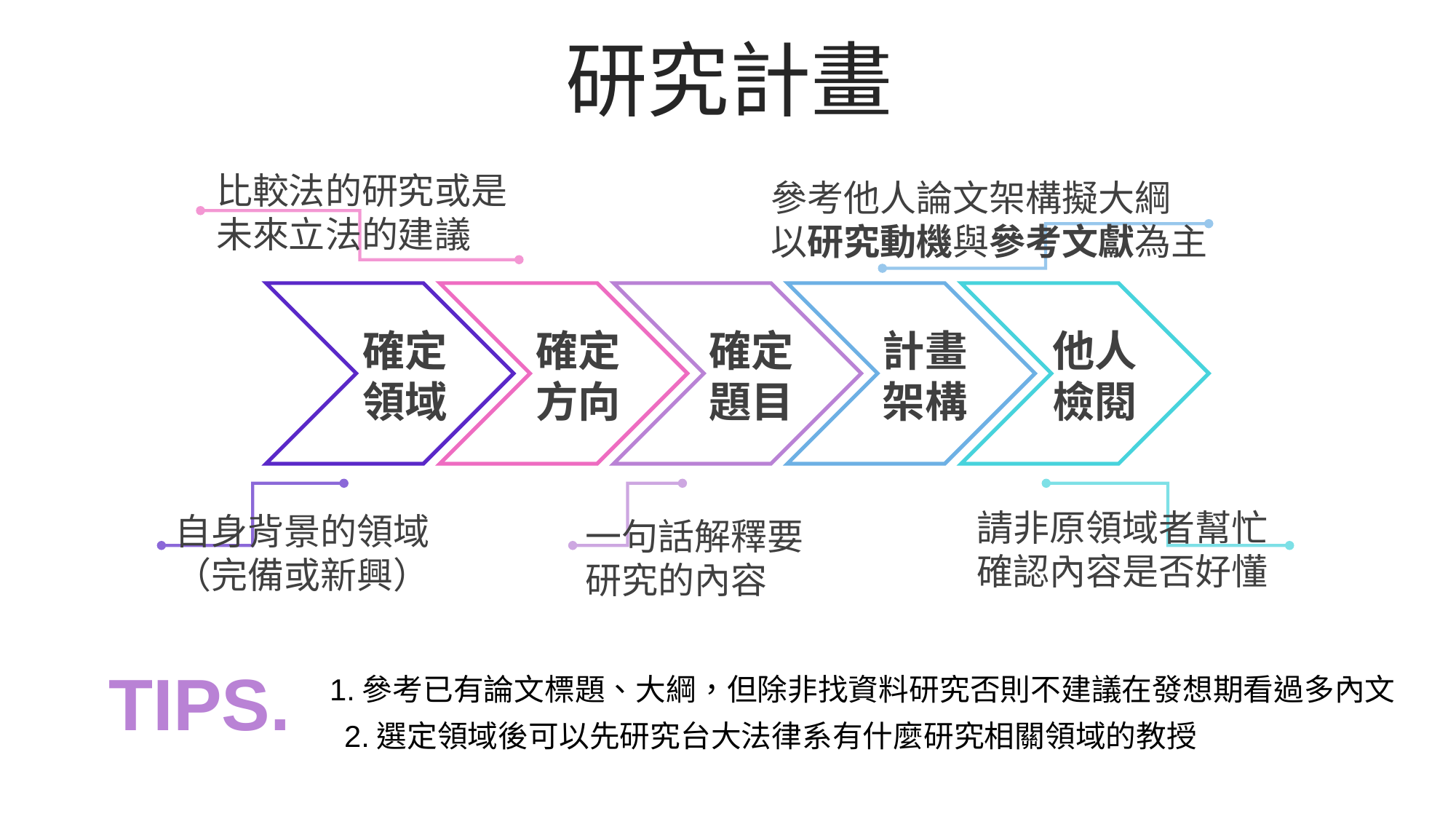

研究計畫
比較法的研究或是未來立法的建議
參考他人論文架構擬大綱
以研究動機與參考文獻為主

確定領域
確定方向
確定題目
計畫架構
他人檢閱
請非原領域者幫忙確認內容是否好懂
自身背景的領域
（完備或新興）
一句話解釋要研究的內容
TIPS.
1.參考已有論文標題、大綱，但除非找資料研究否則不建議在發想期看過多內文
2.選定領域後可以先研究台大法律系有什麼研究相關領域的教授